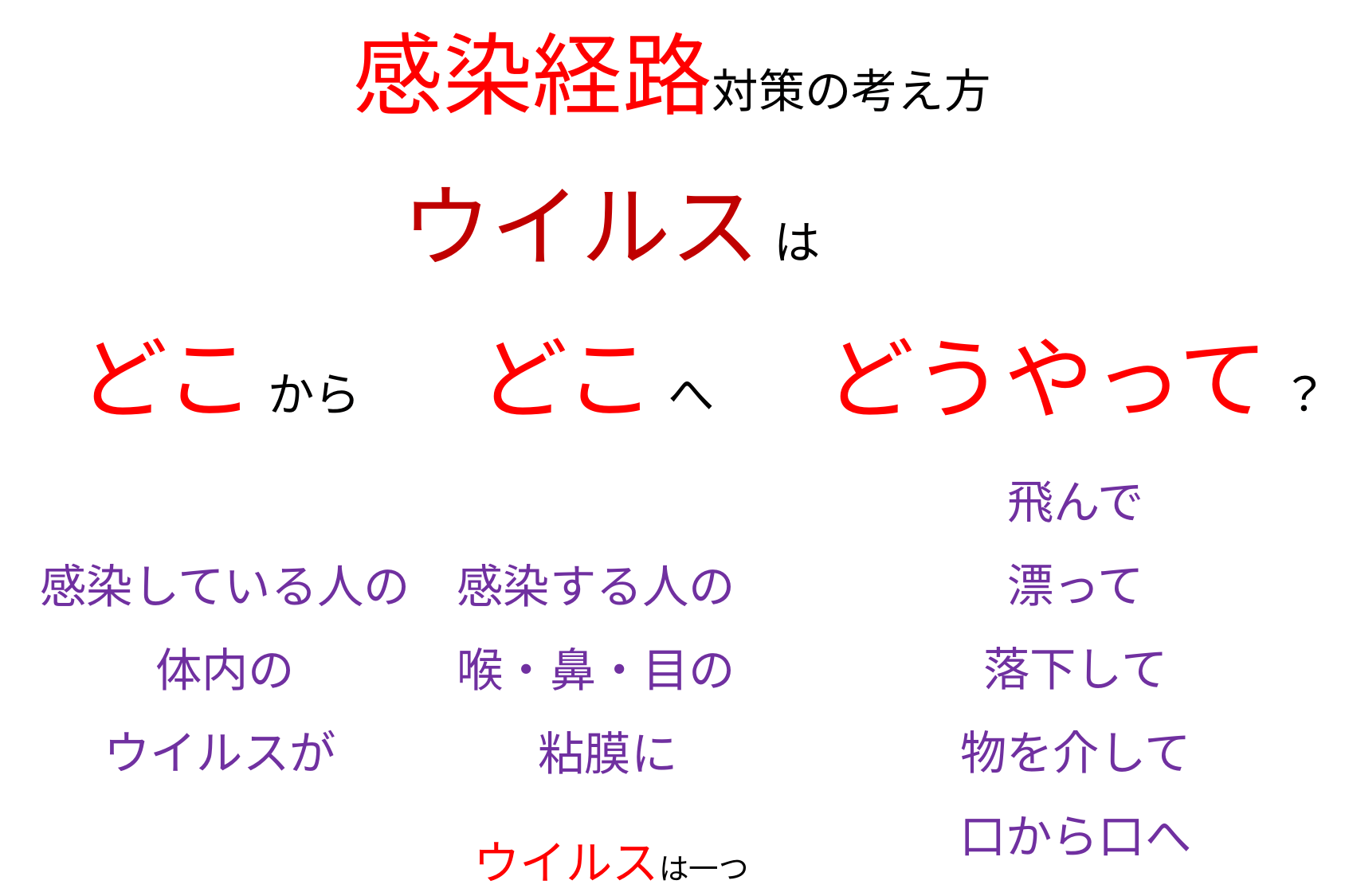

感染経路対策の考え方
ウイルス は
どこ から
どこ へ
どうやって ？
飛んで
漂って
落下して
物を介して
口から口へ
 感染している人の
 体内の
ウイルスが
感染する人の
喉・鼻・目の
　粘膜に
ウイルスは一つ